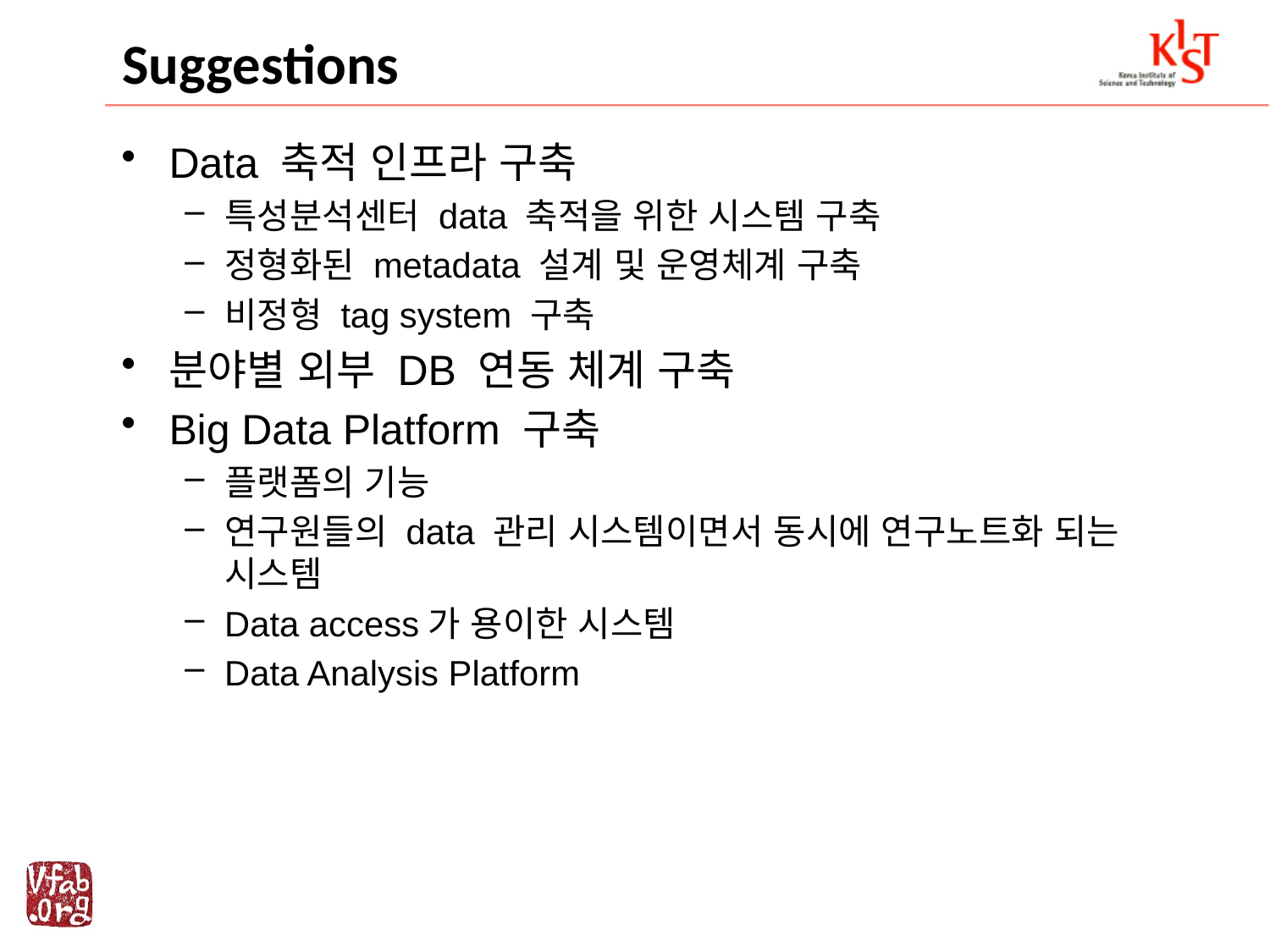

# Suggestions
Data 축적 인프라 구축
특성분석센터 data 축적을 위한 시스템 구축
정형화된 metadata 설계 및 운영체계 구축
비정형 tag system 구축
분야별 외부 DB 연동 체계 구축
Big Data Platform 구축
플랫폼의 기능
연구원들의 data 관리 시스템이면서 동시에 연구노트화 되는 시스템
Data access가 용이한 시스템
Data Analysis Platform